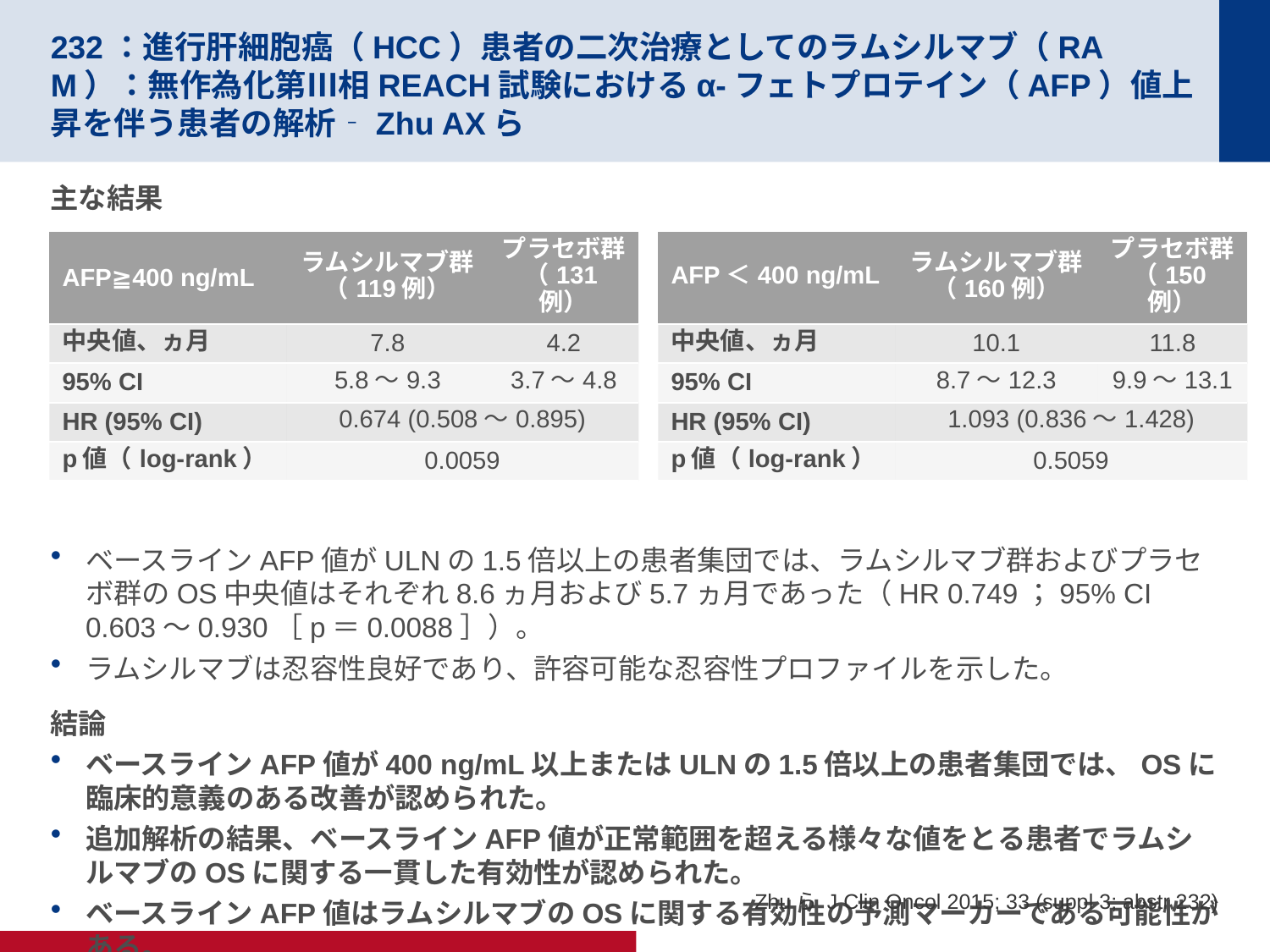

# 232：進行肝細胞癌（HCC）患者の二次治療としてのラムシルマブ（RAM）：無作為化第Ⅲ相REACH試験におけるα-フェトプロテイン（AFP）値上昇を伴う患者の解析‐Zhu AXら
主な結果

ベースラインAFP値がULNの1.5倍以上の患者集団では、ラムシルマブ群およびプラセボ群のOS中央値はそれぞれ8.6ヵ月および5.7ヵ月であった（HR 0.749；95% CI 0.603～0.930［p＝0.0088］）。
ラムシルマブは忍容性良好であり、許容可能な忍容性プロファイルを示した。
結論
ベースラインAFP値が400 ng/mL以上またはULNの1.5倍以上の患者集団では、OSに臨床的意義のある改善が認められた。
追加解析の結果、ベースラインAFP値が正常範囲を超える様々な値をとる患者でラムシルマブのOSに関する一貫した有効性が認められた。
ベースラインAFP値はラムシルマブのOSに関する有効性の予測マーカーである可能性がある。

| AFP≧400 ng/mL | ラムシルマブ群（119例） | プラセボ群（131例） |
| --- | --- | --- |
| 中央値、ヵ月 | 7.8 | 4.2 |
| 95% CI | 5.8～9.3 | 3.7～4.8 |
| HR (95% CI) | 0.674 (0.508～0.895) |  |
| p値（log-rank） | 0.0059 |  |
| AFP＜400 ng/mL | ラムシルマブ群（160例） | プラセボ群（150例） |
| --- | --- | --- |
| 中央値、ヵ月 | 10.1 | 11.8 |
| 95% CI | 8.7～12.3 | 9.9～13.1 |
| HR (95% CI) | 1.093 (0.836～1.428) |  |
| p値（log-rank） | 0.5059 |  |
Zhuら J Clin Oncol 2015; 33 (suppl 3; abstr 232)